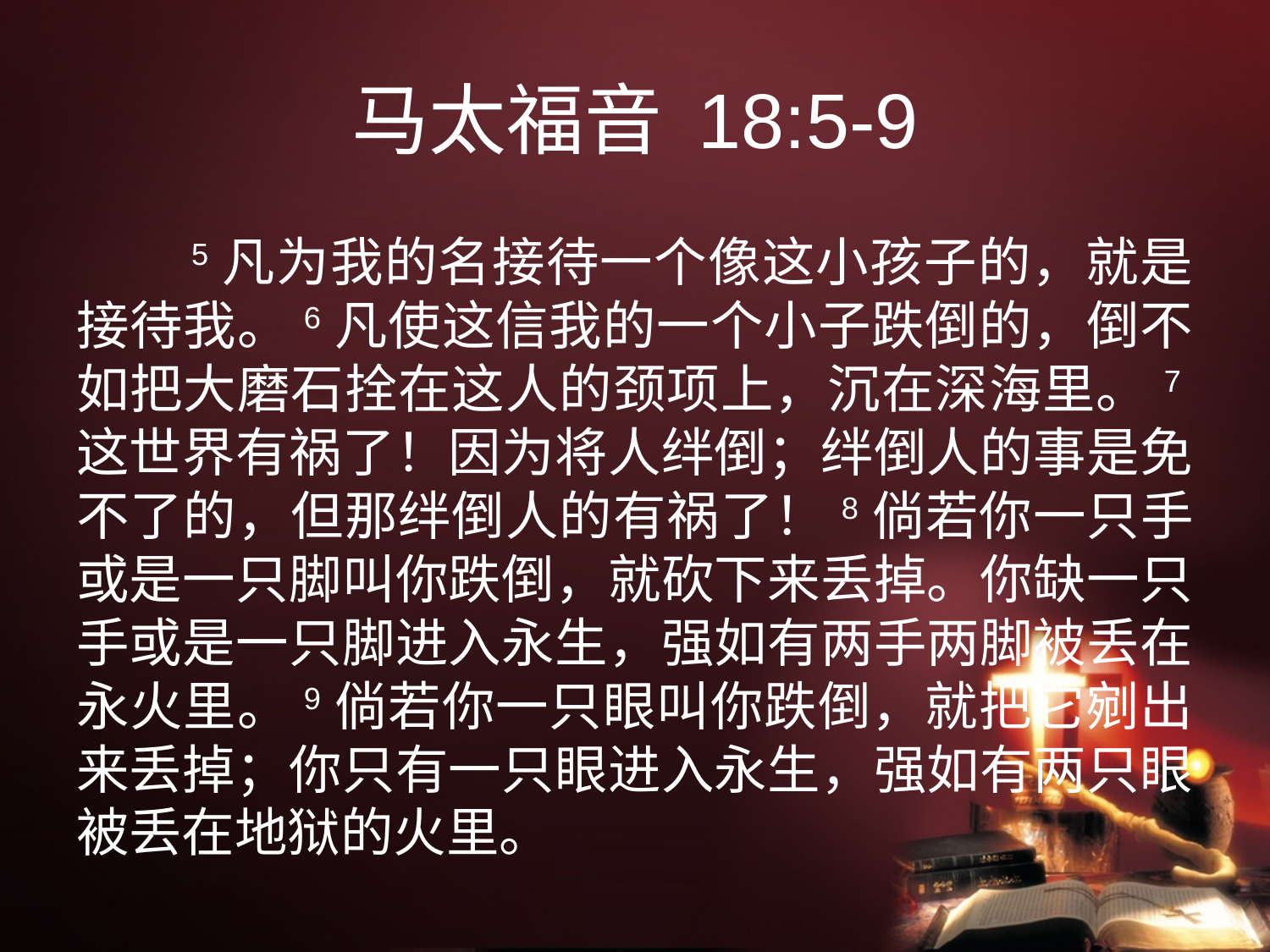

# 马太福音 18:5-9
            5凡为我的名接待一个像这小孩子的，就是接待我。6凡使这信我的一个小子跌倒的，倒不如把大磨石拴在这人的颈项上，沉在深海里。7这世界有祸了！因为将人绊倒；绊倒人的事是免不了的，但那绊倒人的有祸了！8倘若你一只手或是一只脚叫你跌倒，就砍下来丢掉。你缺一只手或是一只脚进入永生，强如有两手两脚被丢在永火里。9倘若你一只眼叫你跌倒，就把它剜出来丢掉；你只有一只眼进入永生，强如有两只眼被丢在地狱的火里。